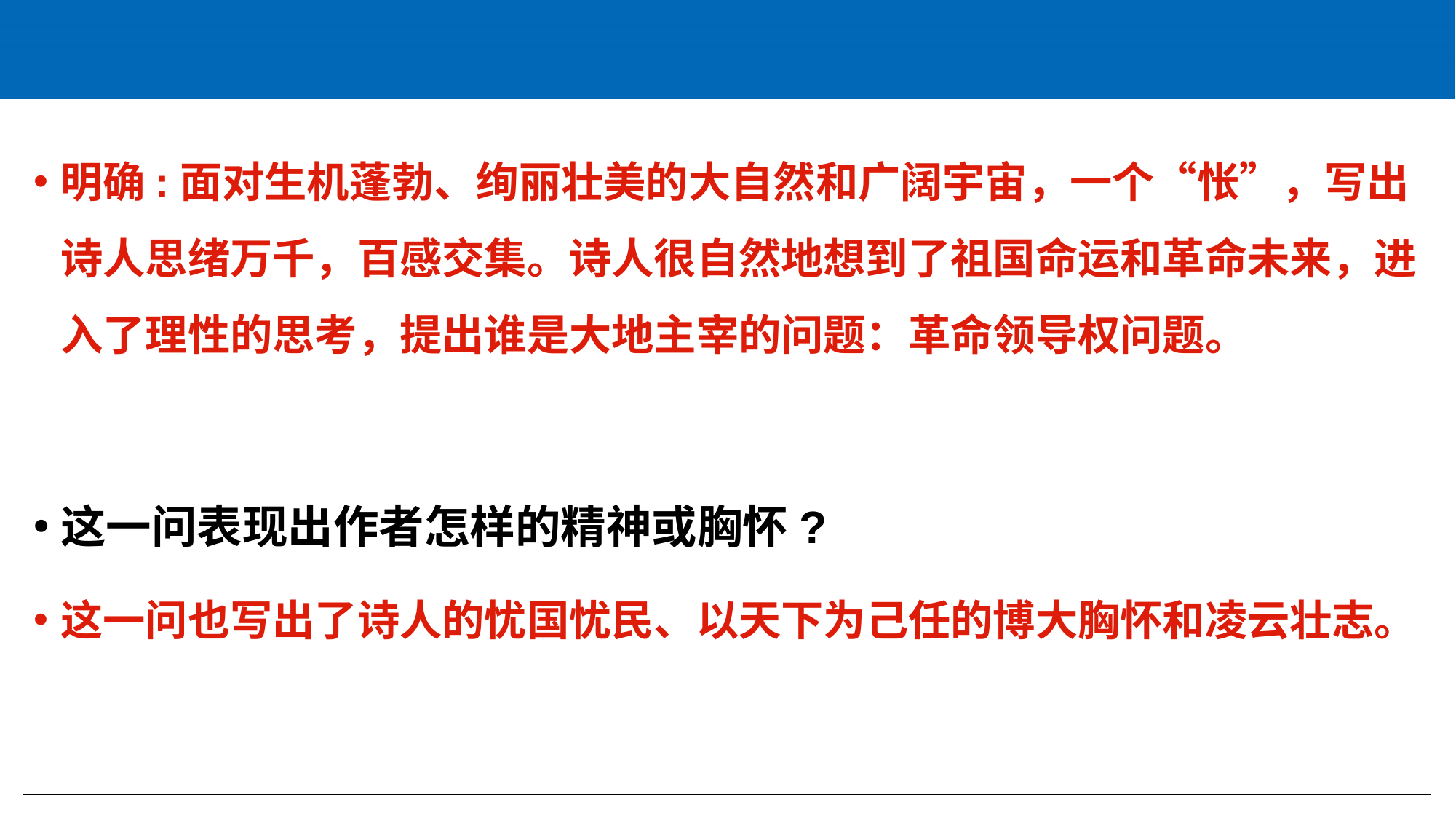

明确:面对生机蓬勃、绚丽壮美的大自然和广阔宇宙，一个“怅”，写出诗人思绪万千，百感交集。诗人很自然地想到了祖国命运和革命未来，进入了理性的思考，提出谁是大地主宰的问题：革命领导权问题。

这一问表现出作者怎样的精神或胸怀?
这一问也写出了诗人的忧国忧民、以天下为己任的博大胸怀和凌云壮志。